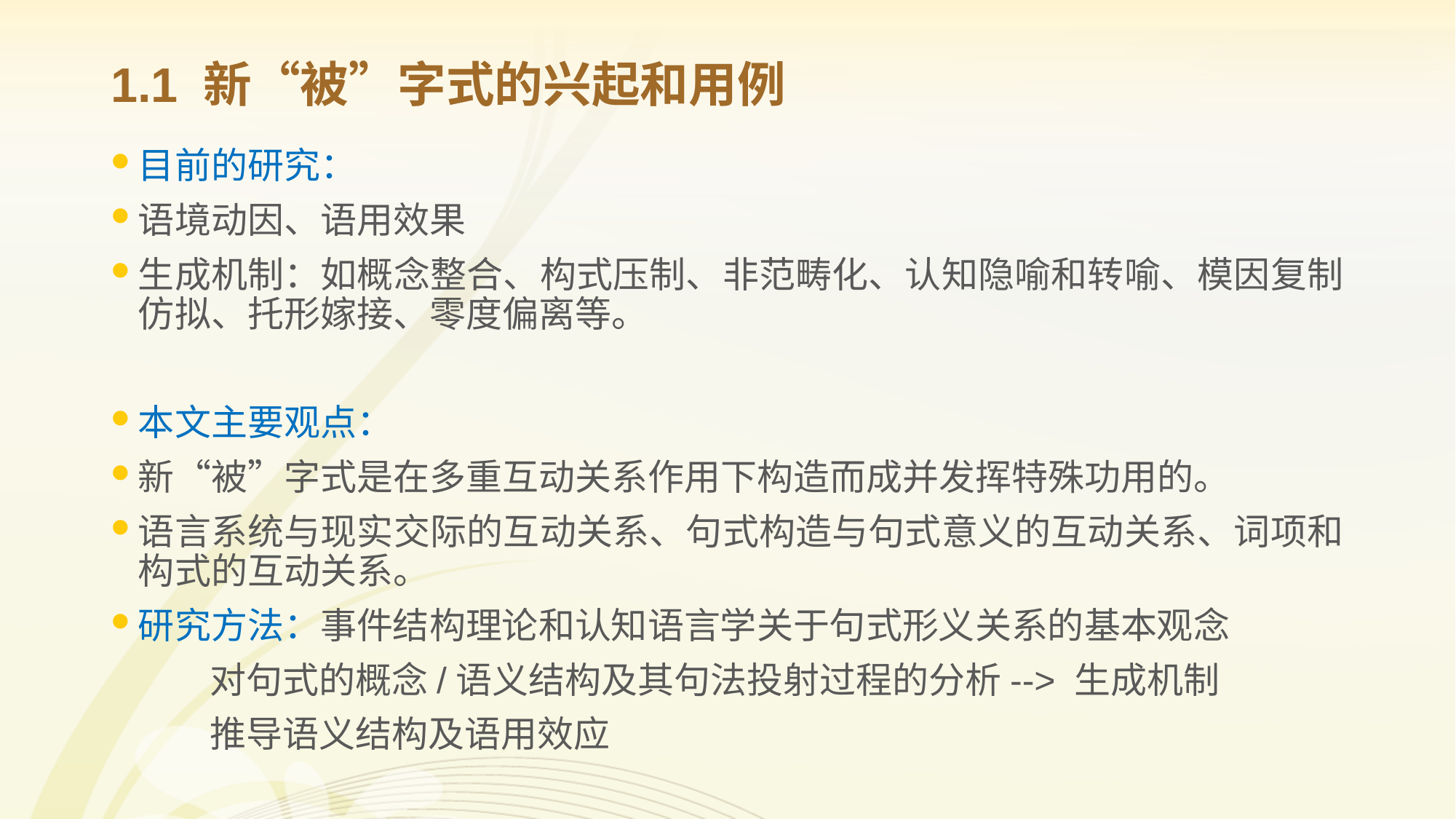

# 1.1 新“被”字式的兴起和用例
目前的研究：
语境动因、语用效果
生成机制：如概念整合、构式压制、非范畴化、认知隐喻和转喻、模因复制仿拟、托形嫁接、零度偏离等。

本文主要观点：
新“被”字式是在多重互动关系作用下构造而成并发挥特殊功用的。
语言系统与现实交际的互动关系、句式构造与句式意义的互动关系、词项和构式的互动关系。
研究方法：事件结构理论和认知语言学关于句式形义关系的基本观念
           对句式的概念/语义结构及其句法投射过程的分析--> 生成机制
           推导语义结构及语用效应